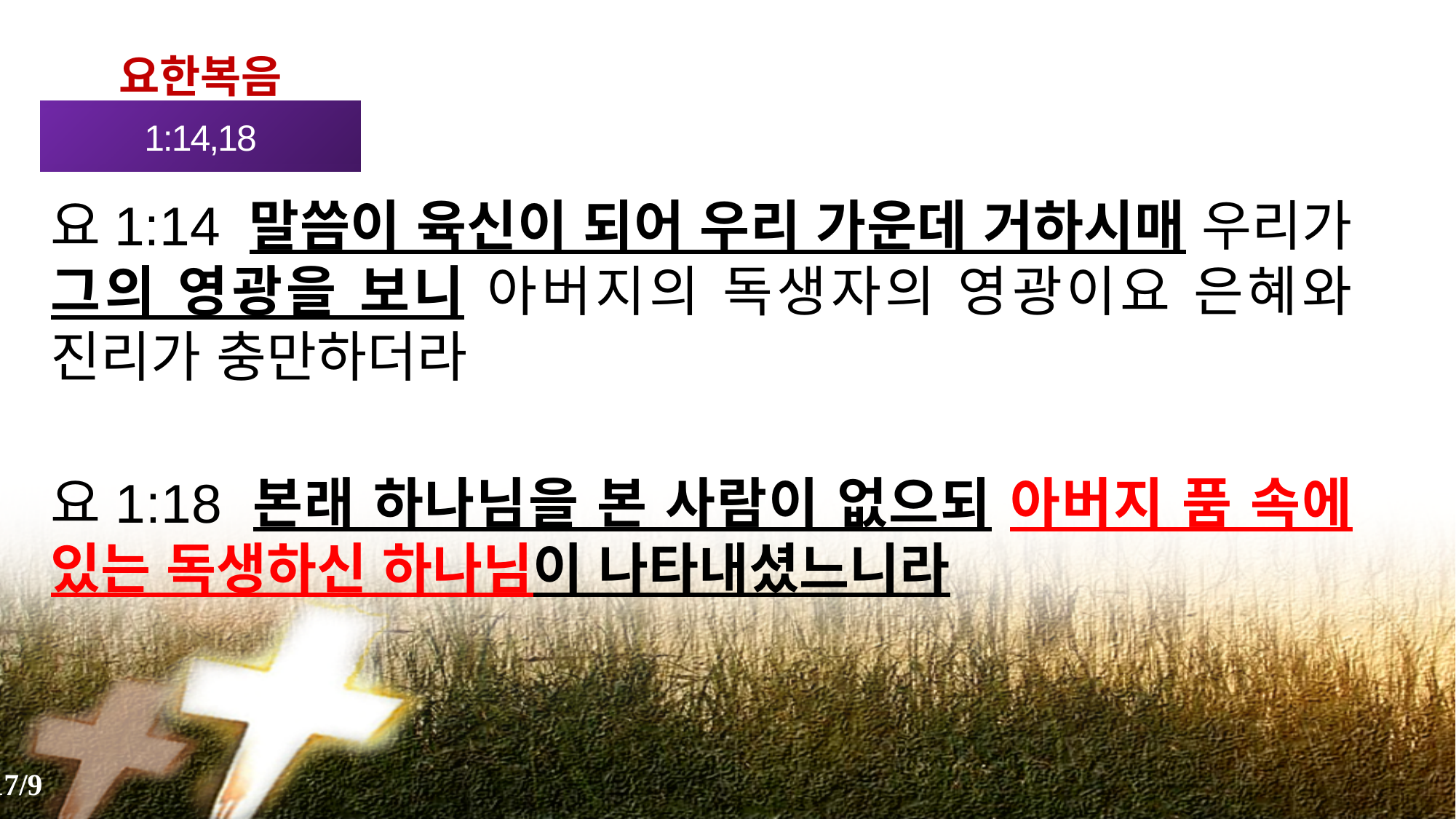

요한복음

1:14,18
요1:14 말씀이 육신이 되어 우리 가운데 거하시매 우리가 그의 영광을 보니 아버지의 독생자의 영광이요 은혜와 진리가 충만하더라

요1:18 본래 하나님을 본 사람이 없으되 아버지 품 속에 있는 독생하신 하나님이 나타내셨느니라